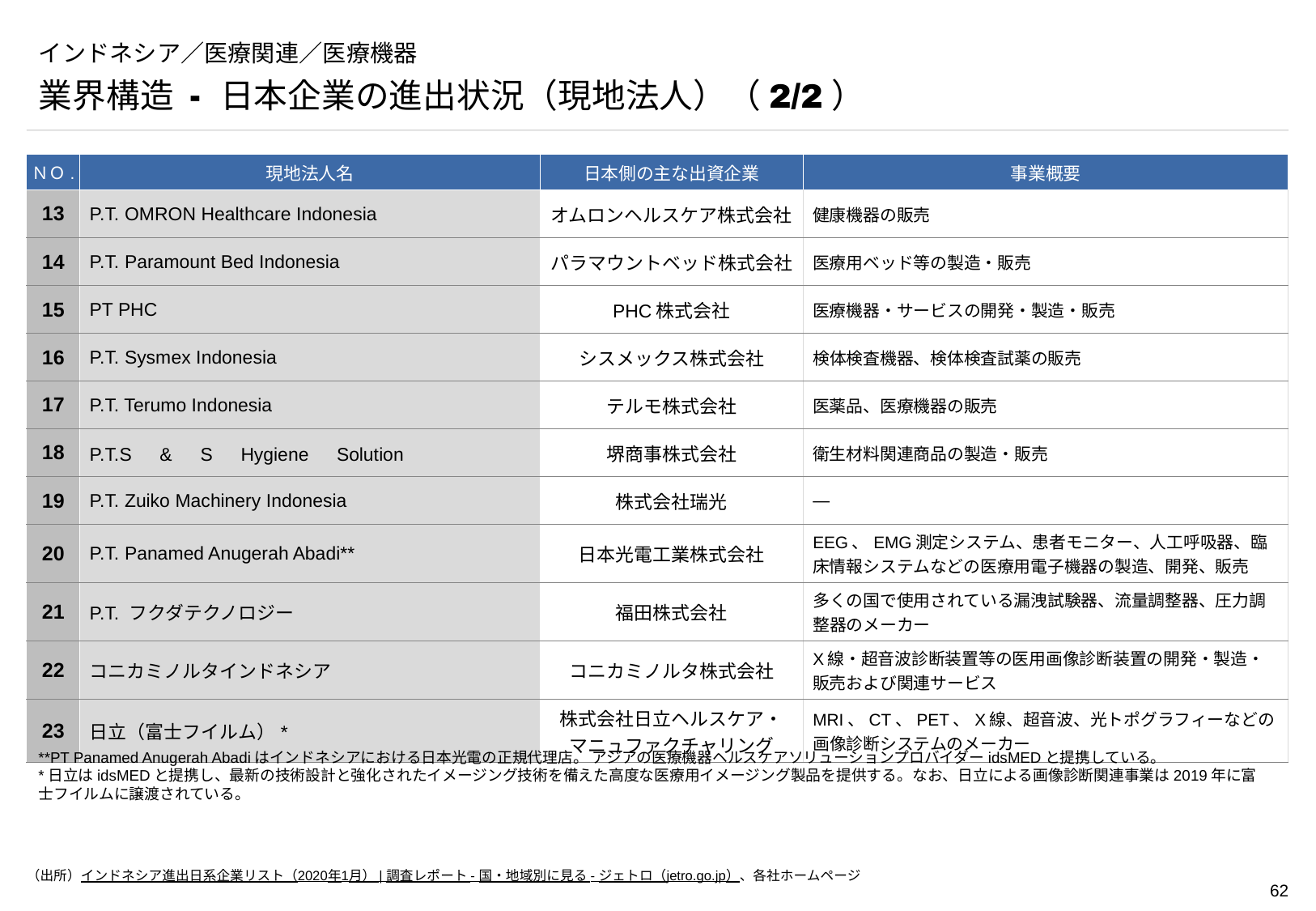

# インドネシア／医療関連／医療機器
業界構造 - 日本企業の進出状況（現地法人）（2/2）
| ＮＯ. | 現地法人名 | 日本側の主な出資企業 | 事業概要 |
| --- | --- | --- | --- |
| 13 | P.T. OMRON Healthcare Indonesia | オムロンヘルスケア株式会社 | 健康機器の販売 |
| 14 | P.T. Paramount Bed Indonesia | パラマウントベッド株式会社 | 医療用ベッド等の製造・販売 |
| 15 | PT PHC | PHC株式会社 | 医療機器・サービスの開発・製造・販売 |
| 16 | P.T. Sysmex Indonesia | シスメックス株式会社 | 検体検査機器、検体検査試薬の販売 |
| 17 | P.T. Terumo Indonesia | テルモ株式会社 | 医薬品、医療機器の販売 |
| 18 | P.T.S　&　S　Hygiene　Solution | 堺商事株式会社 | 衛生材料関連商品の製造・販売 |
| 19 | P.T. Zuiko Machinery Indonesia | 株式会社瑞光 | ― |
| 20 | P.T. Panamed Anugerah Abadi\*\* | 日本光電工業株式会社 | EEG、EMG測定システム、患者モニター、人工呼吸器、臨床情報システムなどの医療用電子機器の製造、開発、販売 |
| 21 | P.T. フクダテクノロジー | 福田株式会社 | 多くの国で使用されている漏洩試験器、流量調整器、圧力調整器のメーカー |
| 22 | コニカミノルタインドネシア | コニカミノルタ株式会社 | X線・超音波診断装置等の医用画像診断装置の開発・製造・販売および関連サービス |
| 23 | 日立（富士フイルム）\* | 株式会社日立ヘルスケア・ マニュファクチャリング | MRI、CT、PET、X線、超音波、光トポグラフィーなどの画像診断システムのメーカー |
**PT Panamed Anugerah Abadiはインドネシアにおける日本光電の正規代理店。 アジアの医療機器ヘルスケアソリューションプロバイダーidsMEDと提携している。
*日立はidsMEDと提携し、最新の技術設計と強化されたイメージング技術を備えた高度な医療用イメージング製品を提供する。なお、日立による画像診断関連事業は2019年に富士フイルムに譲渡されている。
（出所）インドネシア進出日系企業リスト（2020年1月） | 調査レポート - 国・地域別に見る - ジェトロ（jetro.go.jp）、各社ホームページ